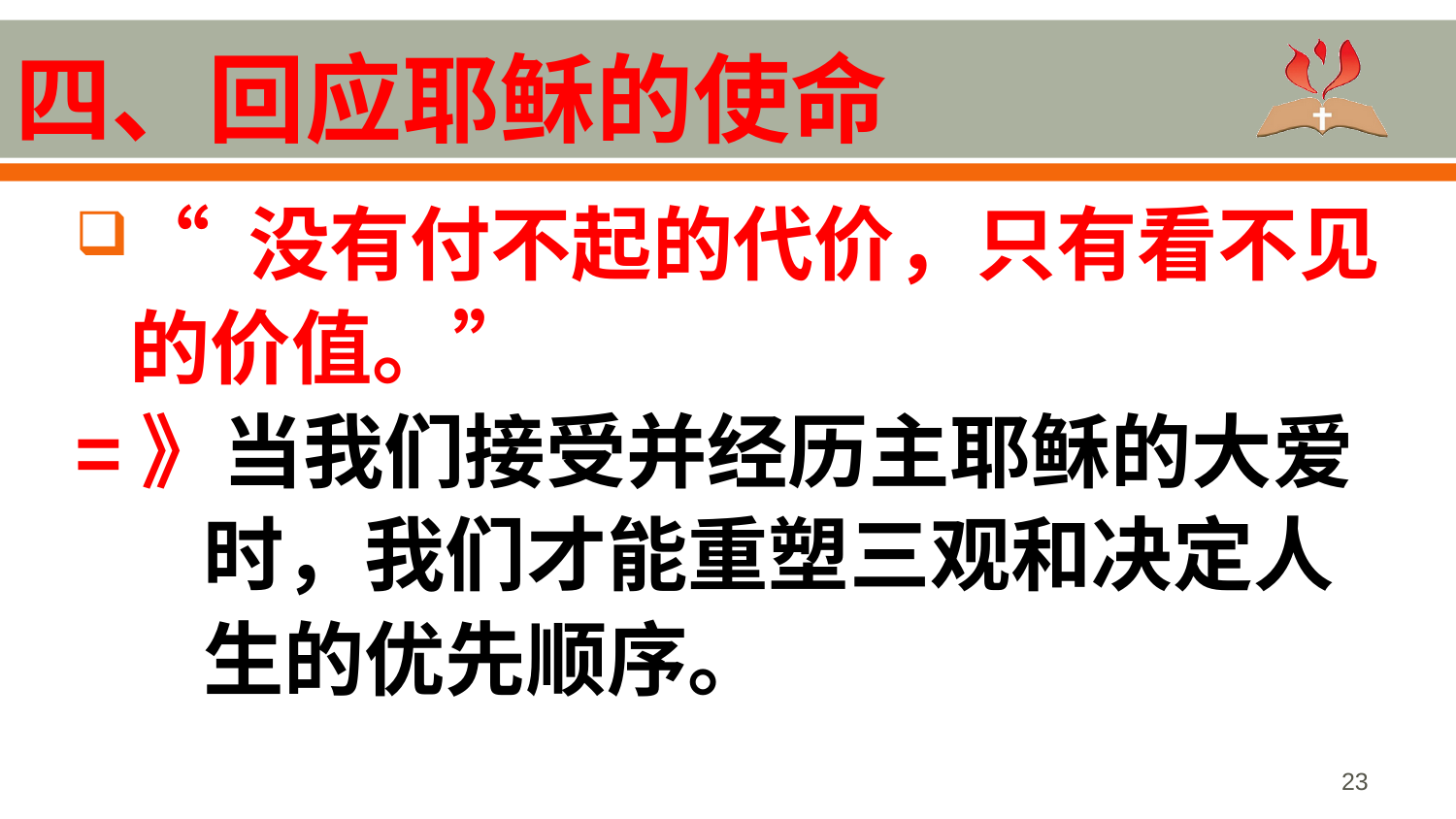

# 四、回应耶稣的使命
“ 没有付不起的代价，只有看不见的价值。”
=》当我们接受并经历主耶稣的大爱时，我们才能重塑三观和决定人生的优先顺序。
23